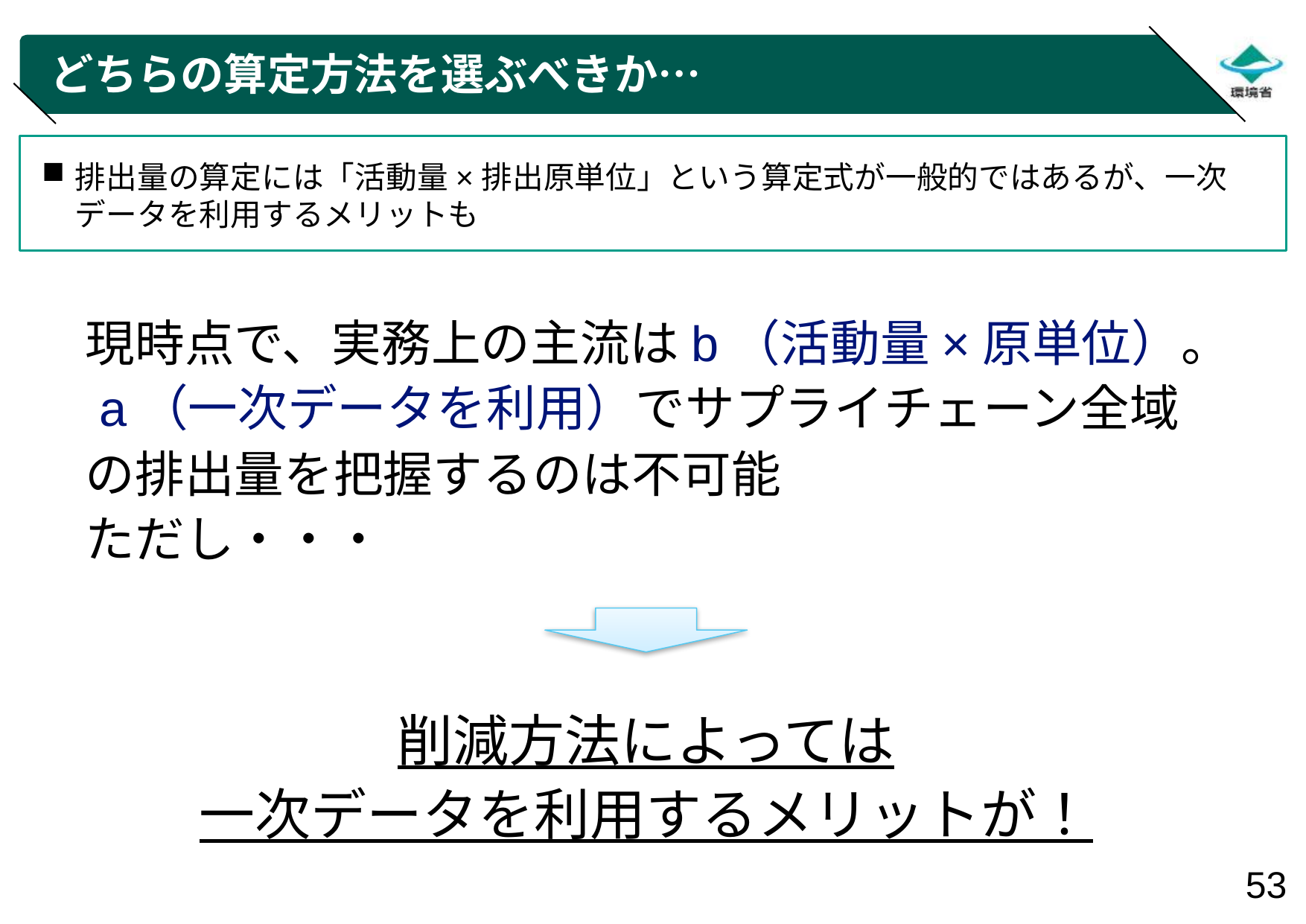

# どちらの算定方法を選ぶべきか…
排出量の算定には「活動量×排出原単位」という算定式が一般的ではあるが、一次データを利用するメリットも
現時点で、実務上の主流はb（活動量×原単位）。
 a（一次データを利用）でサプライチェーン全域の排出量を把握するのは不可能
ただし・・・

削減方法によっては
一次データを利用するメリットが！